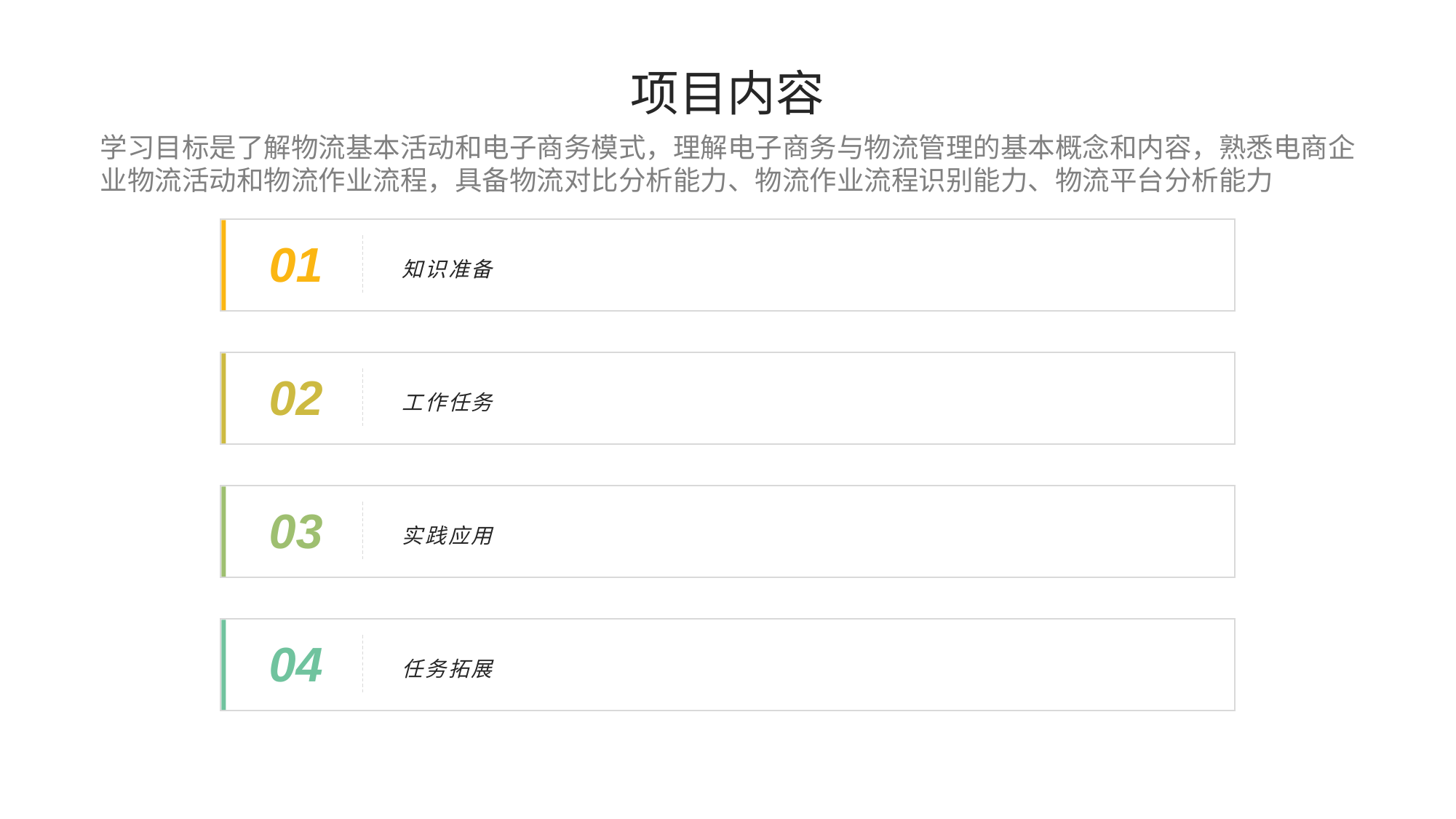

项目内容
学习目标是了解物流基本活动和电子商务模式，理解电子商务与物流管理的基本概念和内容，熟悉电商企业物流活动和物流作业流程，具备物流对比分析能力、物流作业流程识别能力、物流平台分析能力

01
知识准备

02
工作任务

03
实践应用

04
任务拓展